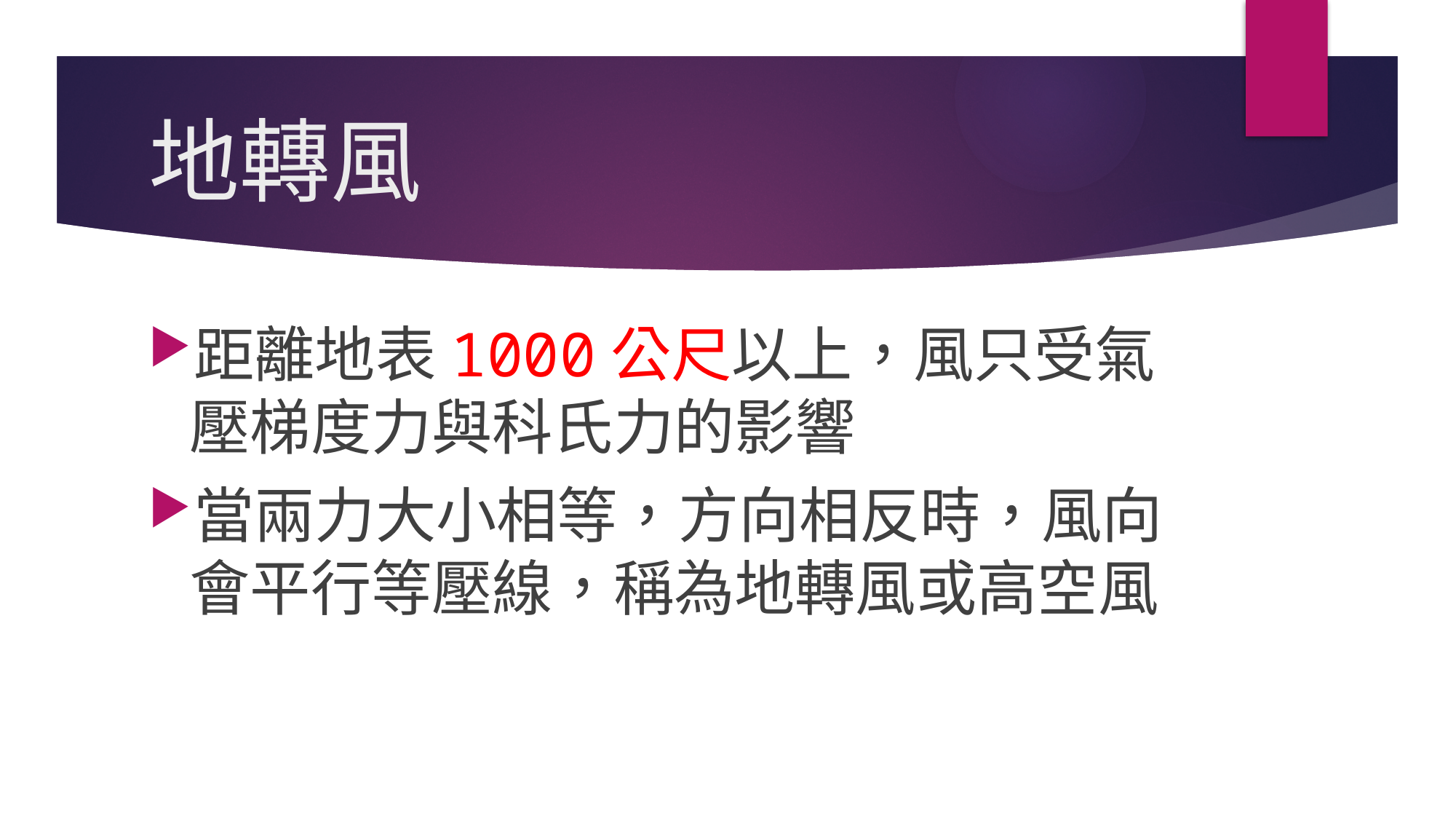

# 地轉風
距離地表1000公尺以上，風只受氣壓梯度力與科氏力的影響
當兩力大小相等，方向相反時，風向會平行等壓線，稱為地轉風或高空風